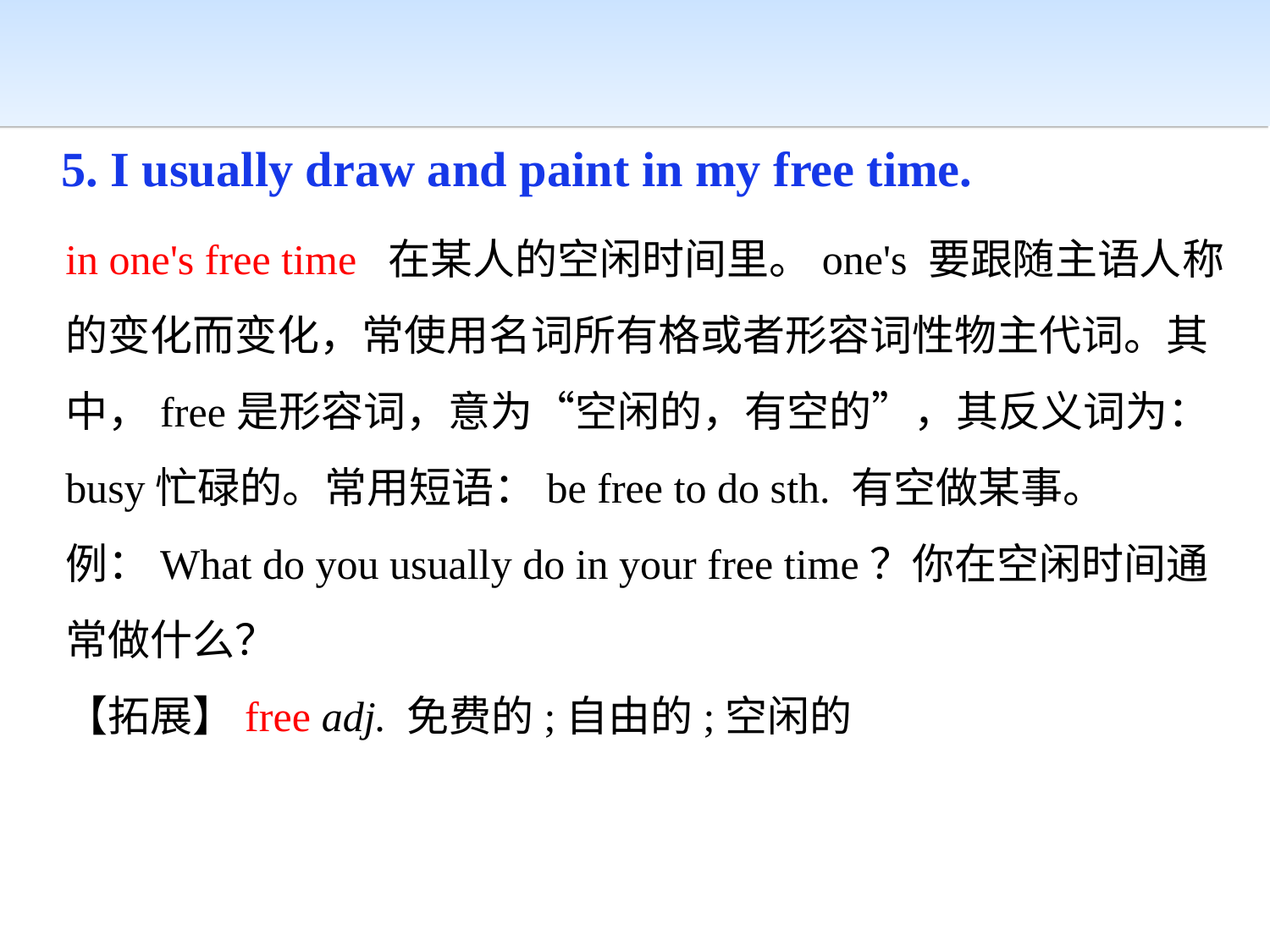

5. I usually draw and paint in my free time.
in one's free time  在某人的空闲时间里。one's 要跟随主语人称的变化而变化，常使用名词所有格或者形容词性物主代词。其中，free是形容词，意为“空闲的，有空的”，其反义词为：busy忙碌的。常用短语：be free to do sth. 有空做某事。
例：What do you usually do in your free time？你在空闲时间通常做什么？
【拓展】free adj. 免费的;自由的;空闲的